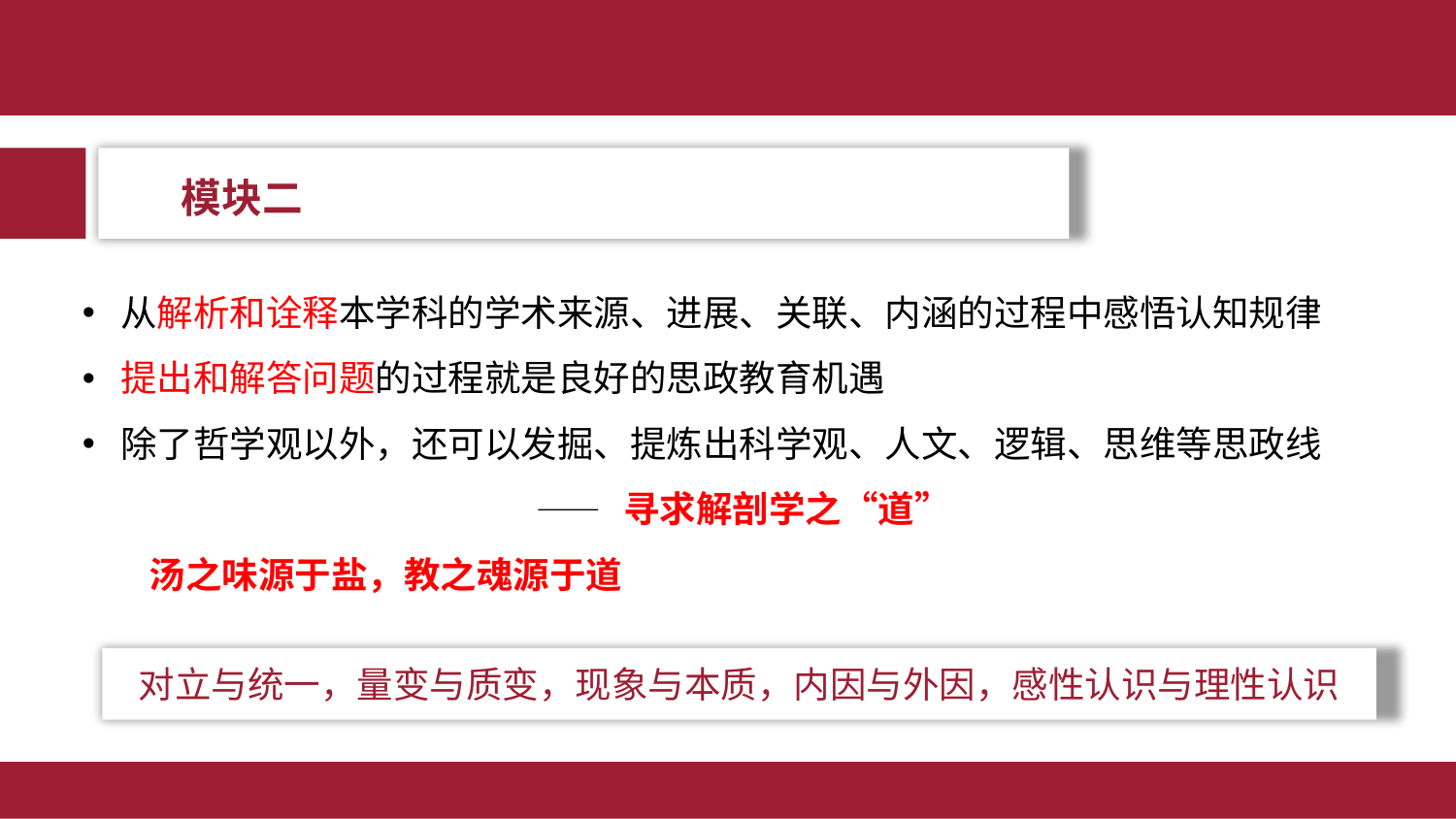

模块二

  从解析和诠释本学科的学术来源、进展、关联、内涵的过程中感悟认知规律
  提出和解答问题的过程就是良好的思政教育机遇
  除了哲学观以外，还可以发掘、提炼出科学观、人文、逻辑、思维等思政线
                                                       ——  寻求解剖学之“道”
       汤之味源于盐，教之魂源于道
对立与统一，量变与质变，现象与本质，内因与外因，感性认识与理性认识